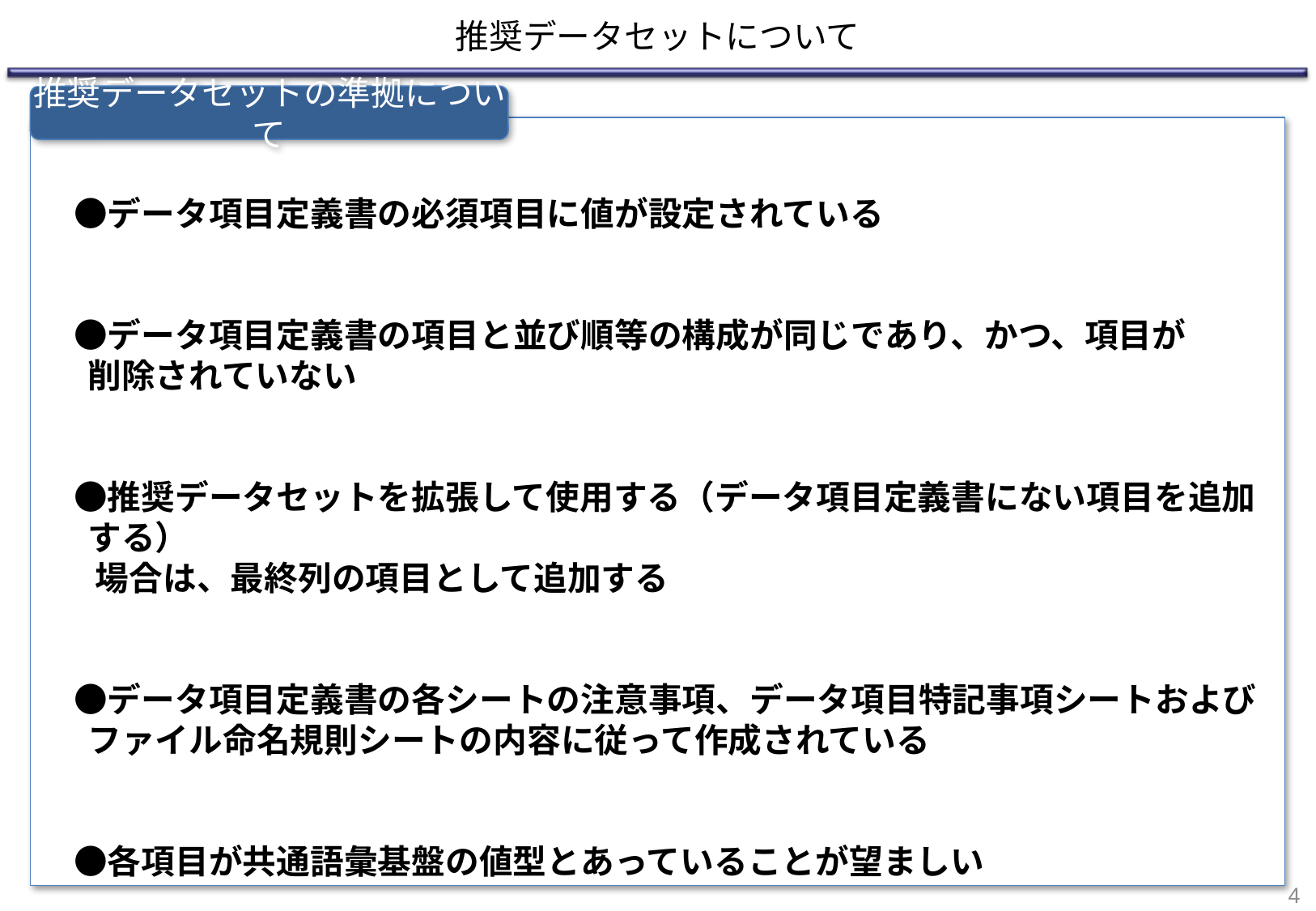

# 推奨データセットについて
推奨データセットの準拠について

　●データ項目定義書の必須項目に値が設定されている

　●データ項目定義書の項目と並び順等の構成が同じであり、かつ、項目が
削除されていない

　●推奨データセットを拡張して使用する（データ項目定義書にない項目を追加する）
 場合は、最終列の項目として追加する

　●データ項目定義書の各シートの注意事項、データ項目特記事項シートおよび
ファイル命名規則シートの内容に従って作成されている

　●各項目が共通語彙基盤の値型とあっていることが望ましい
4